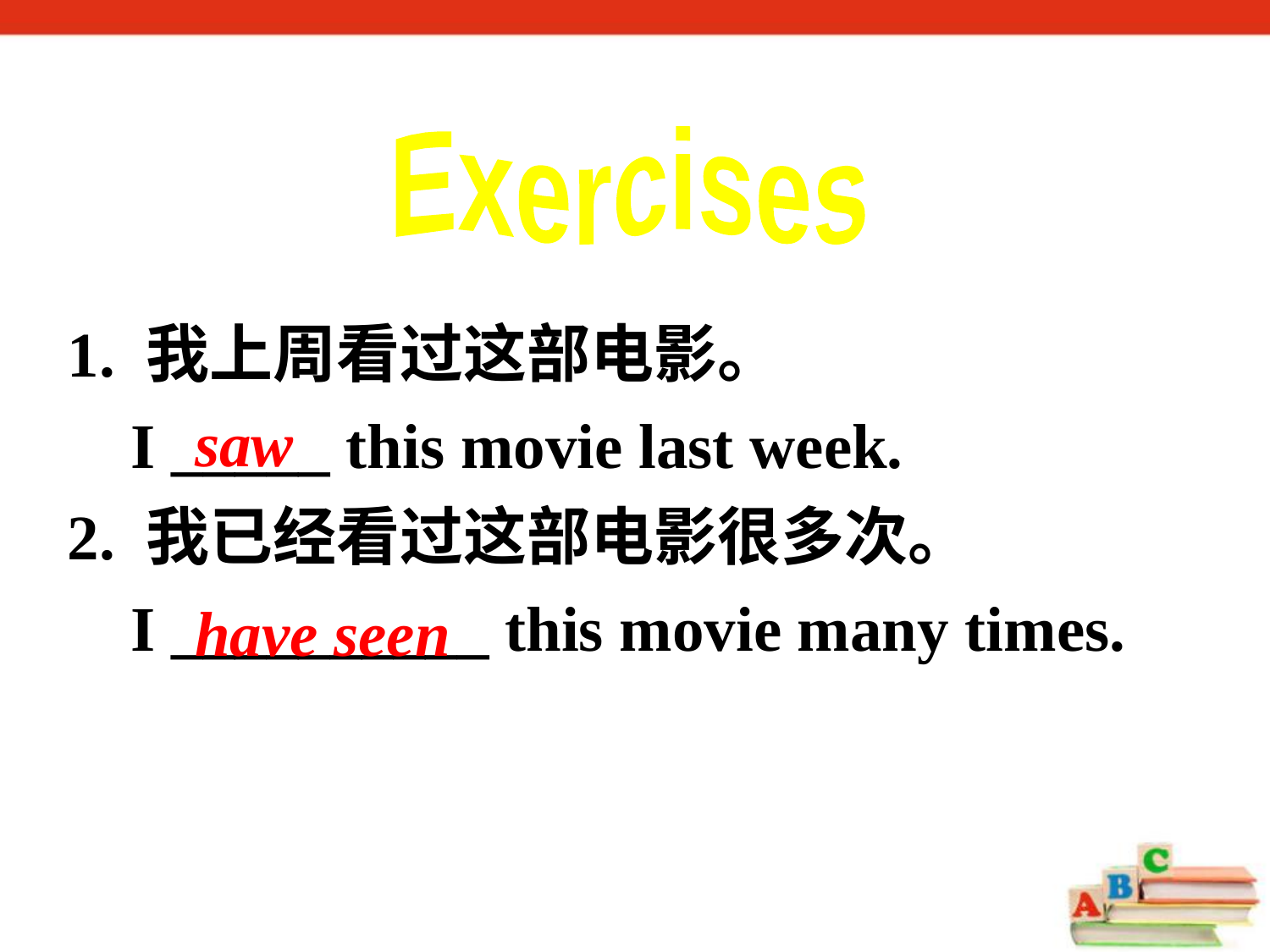

Exercises
1. 我上周看过这部电影。
    I _____ this movie last week.
2. 我已经看过这部电影很多次。
    I __________ this movie many times.
saw
have seen